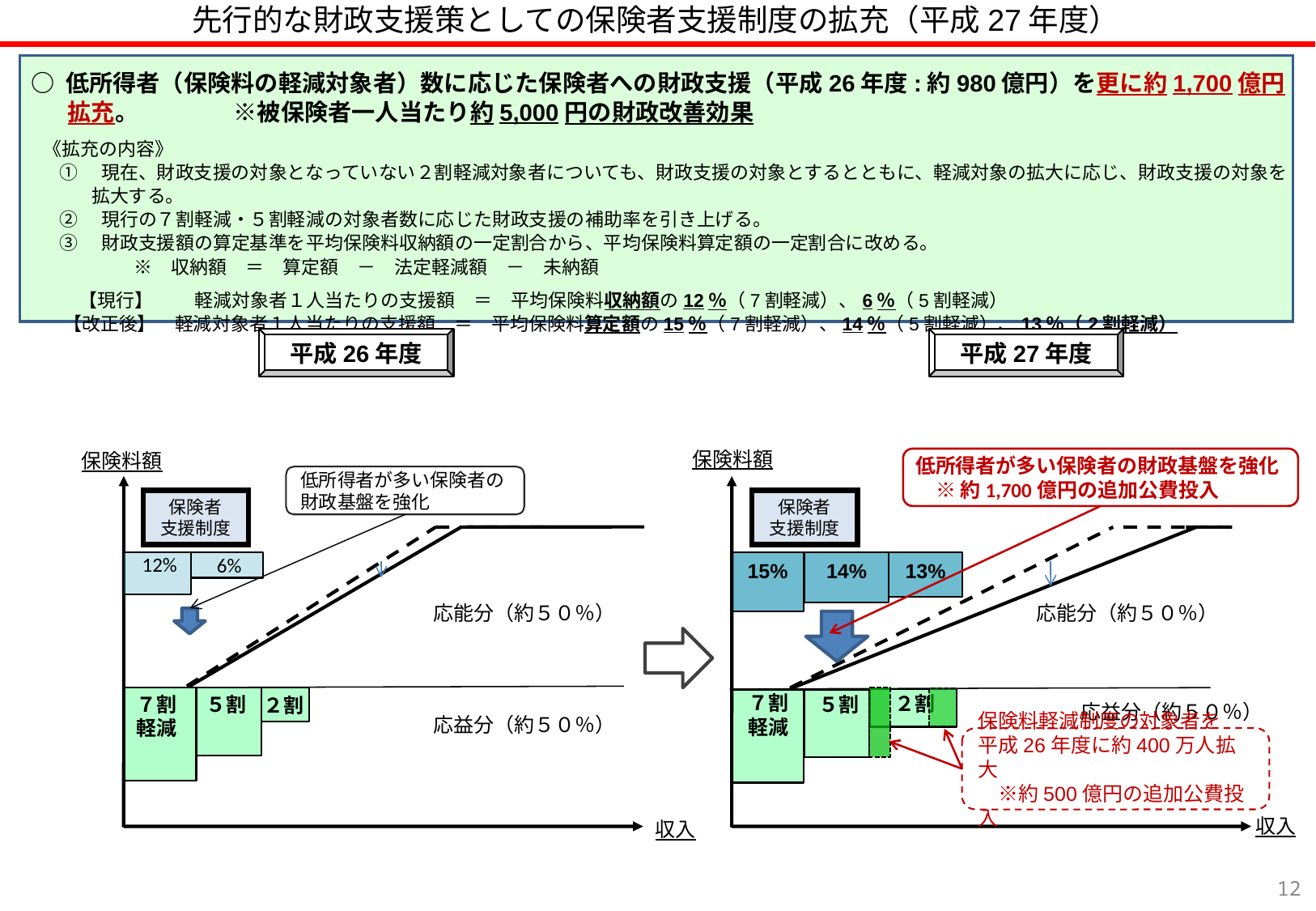

先行的な財政支援策としての保険者支援制度の拡充（平成27年度）
 ○ 低所得者（保険料の軽減対象者）数に応じた保険者への財政支援（平成26年度:約980億円）を更に約1,700億円拡充。　　　　※被保険者一人当たり約5,000円の財政改善効果
　《拡充の内容》
①　現在、財政支援の対象となっていない２割軽減対象者についても、財政支援の対象とするとともに、軽減対象の拡大に応じ、財政支援の対象を拡大する。
②　現行の７割軽減・５割軽減の対象者数に応じた財政支援の補助率を引き上げる。
③　財政支援額の算定基準を平均保険料収納額の一定割合から、平均保険料算定額の一定割合に改める。
　　　　※　収納額　＝　算定額　－　法定軽減額　－　未納額
　　    【現行】　 　軽減対象者１人当たりの支援額　＝　平均保険料収納額の12％（7割軽減）、6％（5割軽減）
        【改正後】　軽減対象者１人当たりの支援額　＝　平均保険料算定額の15％（7割軽減）、14％（5割軽減）、13％（2割軽減）
平成27年度
平成26年度
保険料額
保険料額

保険者
支援制度
保険者
支援制度

12%
6%
13%
15%
14%

応能分（約５０％）
応能分（約５０％）

７割
軽減
７割
軽減
２割
５割
５割
２割

応益分（約５０％）
応益分（約５０％）

低所得者が多い保険者の財政基盤を強化　※ 約1,700億円の追加公費投入
低所得者が多い保険者の財政基盤を強化

保険料軽減制度の対象者を
平成26年度に約400万人拡大
　※約500億円の追加公費投入
収入
収入
12